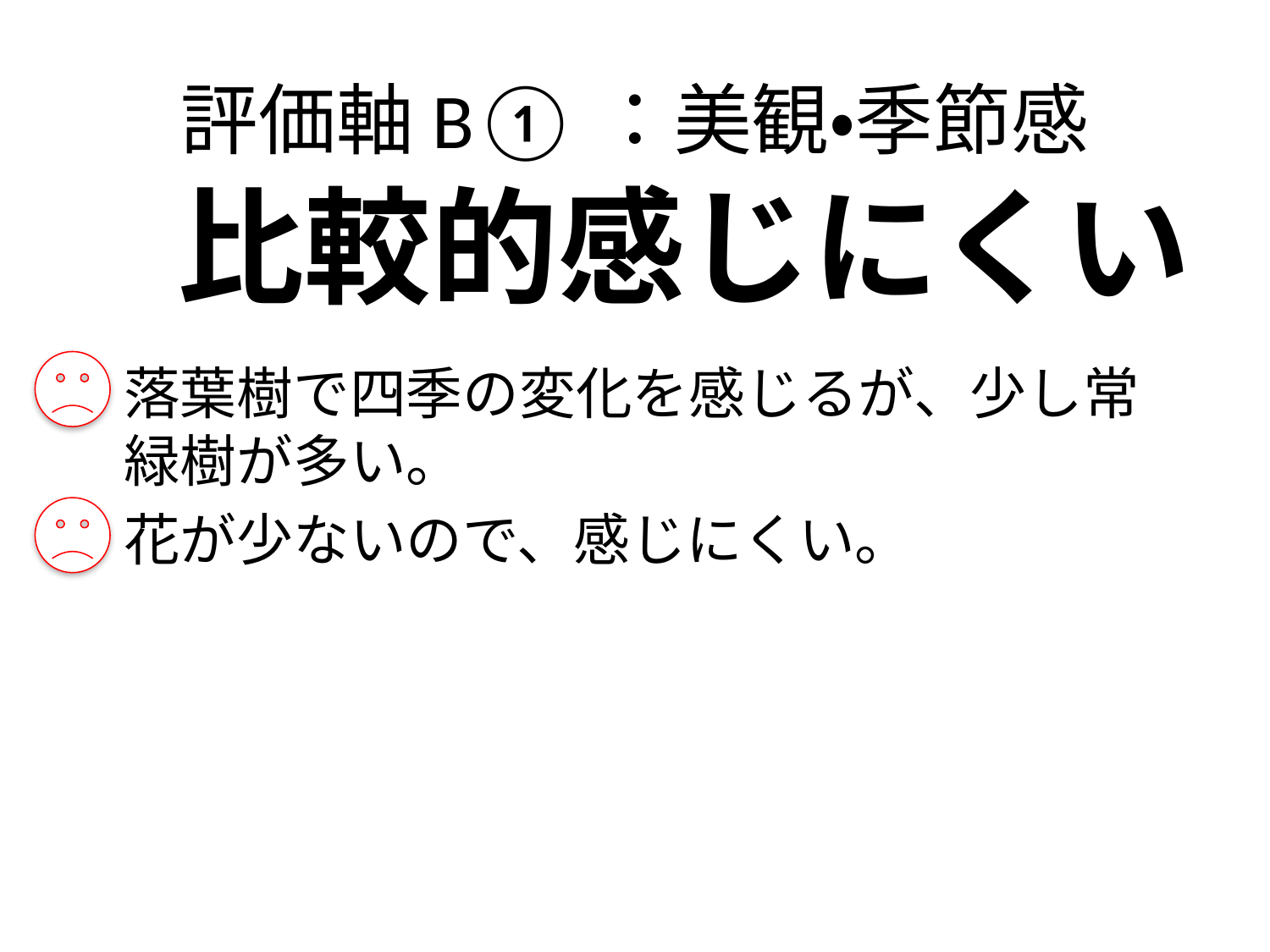

# 評価軸B①：美観・季節感
比較的感じにくい
落葉樹で四季の変化を感じるが、少し常緑樹が多い。
花が少ないので、感じにくい。